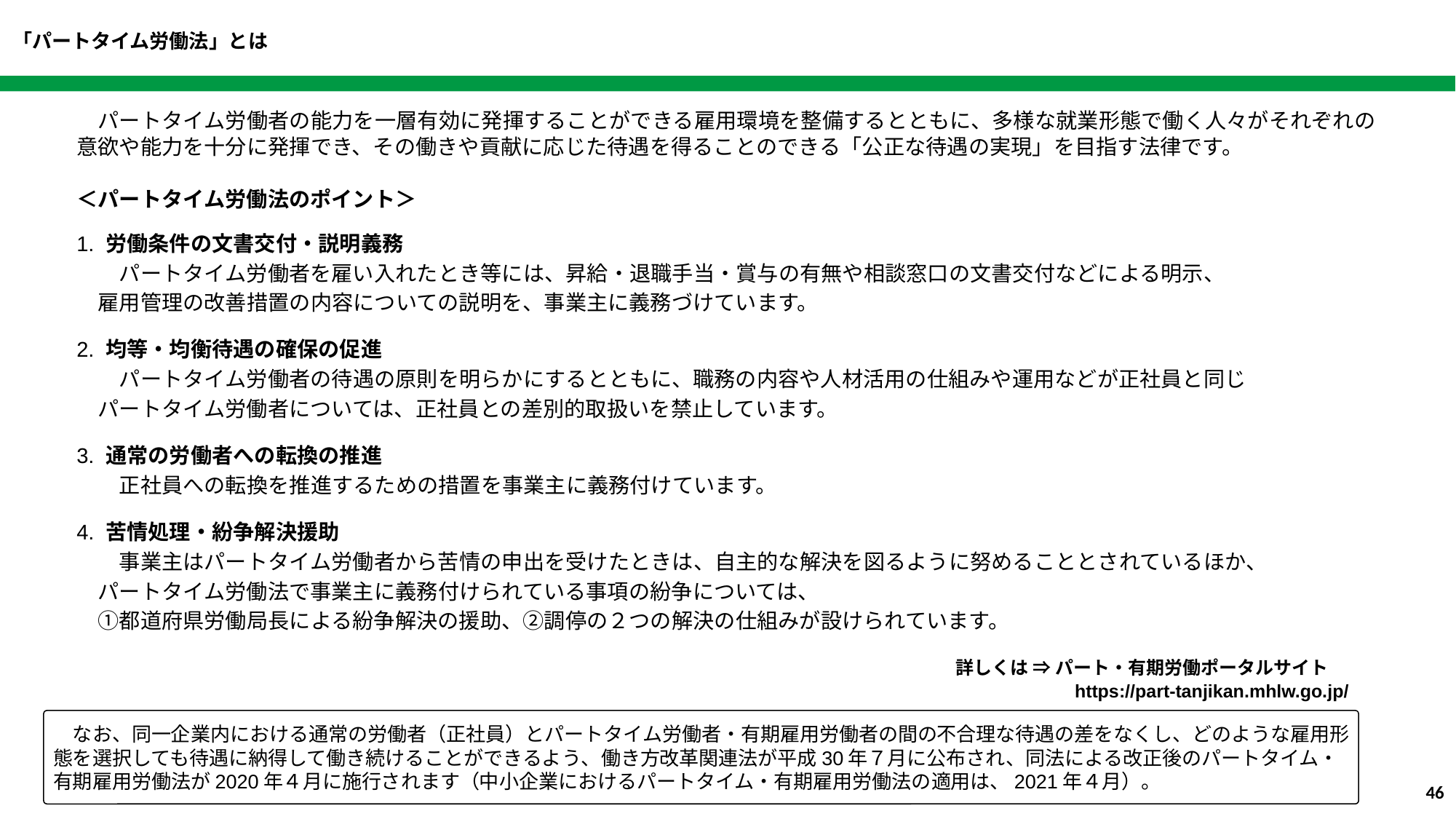

# 「パートタイム労働法」とは

　パートタイム労働者の能力を一層有効に発揮することができる雇用環境を整備するとともに、多様な就業形態で働く人々がそれぞれの意欲や能力を十分に発揮でき、その働きや貢献に応じた待遇を得ることのできる「公正な待遇の実現」を目指す法律です。

＜パートタイム労働法のポイント＞

1. 労働条件の文書交付・説明義務
　　パートタイム労働者を雇い入れたとき等には、昇給・退職手当・賞与の有無や相談窓口の文書交付などによる明示、
　雇用管理の改善措置の内容についての説明を、事業主に義務づけています。

2. 均等・均衡待遇の確保の促進
　　パートタイム労働者の待遇の原則を明らかにするとともに、職務の内容や人材活用の仕組みや運用などが正社員と同じ
　パートタイム労働者については、正社員との差別的取扱いを禁止しています。

3. 通常の労働者への転換の推進
　　正社員への転換を推進するための措置を事業主に義務付けています。

4. 苦情処理・紛争解決援助
　　事業主はパートタイム労働者から苦情の申出を受けたときは、自主的な解決を図るように努めることとされているほか、
　パートタイム労働法で事業主に義務付けられている事項の紛争については、
　①都道府県労働局長による紛争解決の援助、②調停の２つの解決の仕組みが設けられています。
詳しくは ⇒ パート・有期労働ポータルサイト
https://part-tanjikan.mhlw.go.jp/
　なお、同一企業内における通常の労働者（正社員）とパートタイム労働者・有期雇用労働者の間の不合理な待遇の差をなくし、どのような雇用形態を選択しても待遇に納得して働き続けることができるよう、働き方改革関連法が平成30年７月に公布され、同法による改正後のパートタイム・有期雇用労働法が2020年４月に施行されます（中小企業におけるパートタイム・有期雇用労働法の適用は、2021年４月）。
46